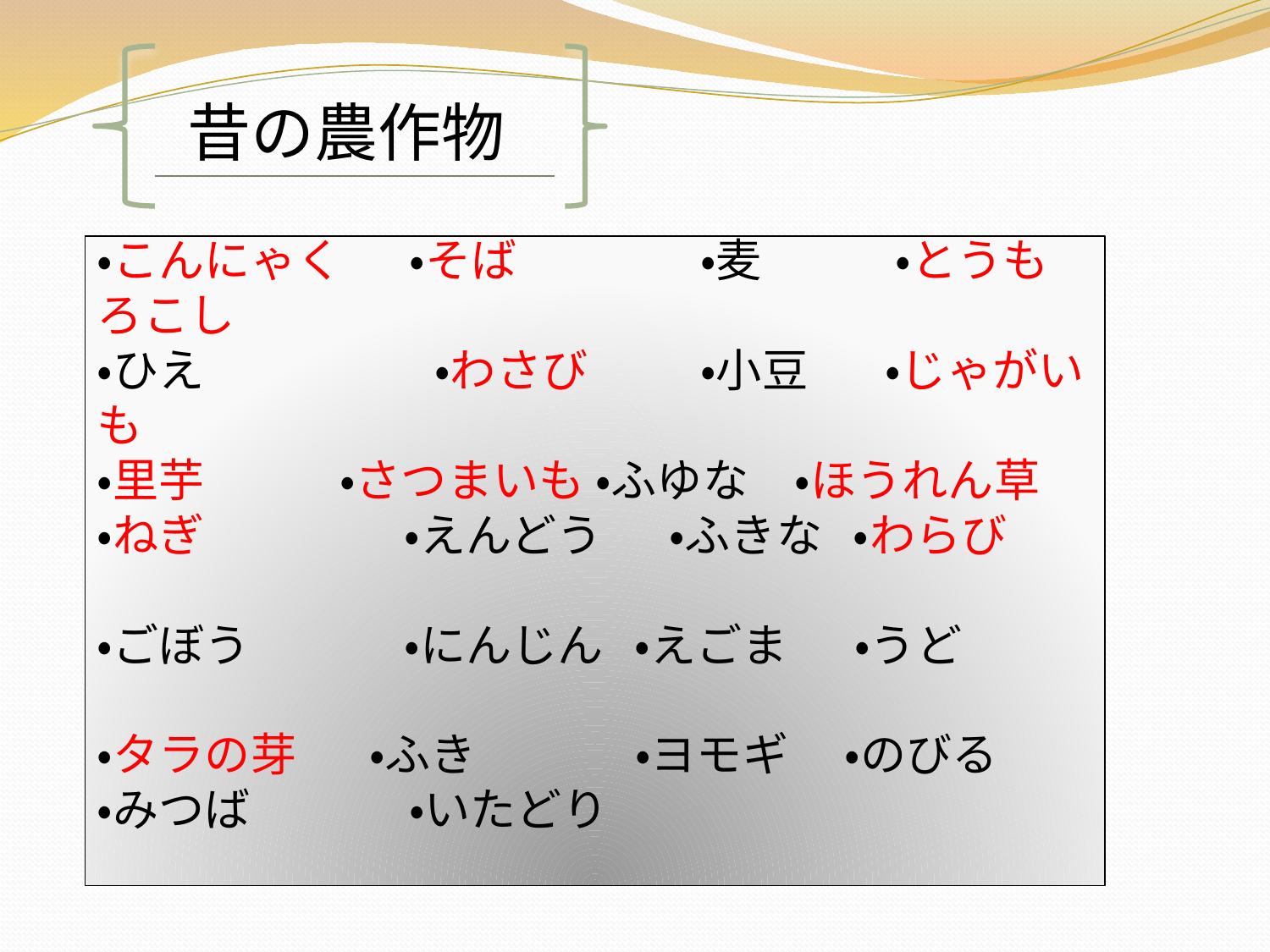

昔の農作物
・こんにゃく　  ・そば　　　　・麦　　    ・とうもろこし
・ひえ　　　　　・わさび　　  ・小豆　   ・じゃがいも
・里芋             ・さつまいも ・ふゆな　・ほうれん草
・ねぎ　　　      ・えんどう　  ・ふきな   ・わらび
・ごぼう　　      ・にんじん   ・えごま　  ・うど
・タラの芽       ・ふき　　　  ・ヨモギ　 ・のびる
・みつば　　　  ・いたどり